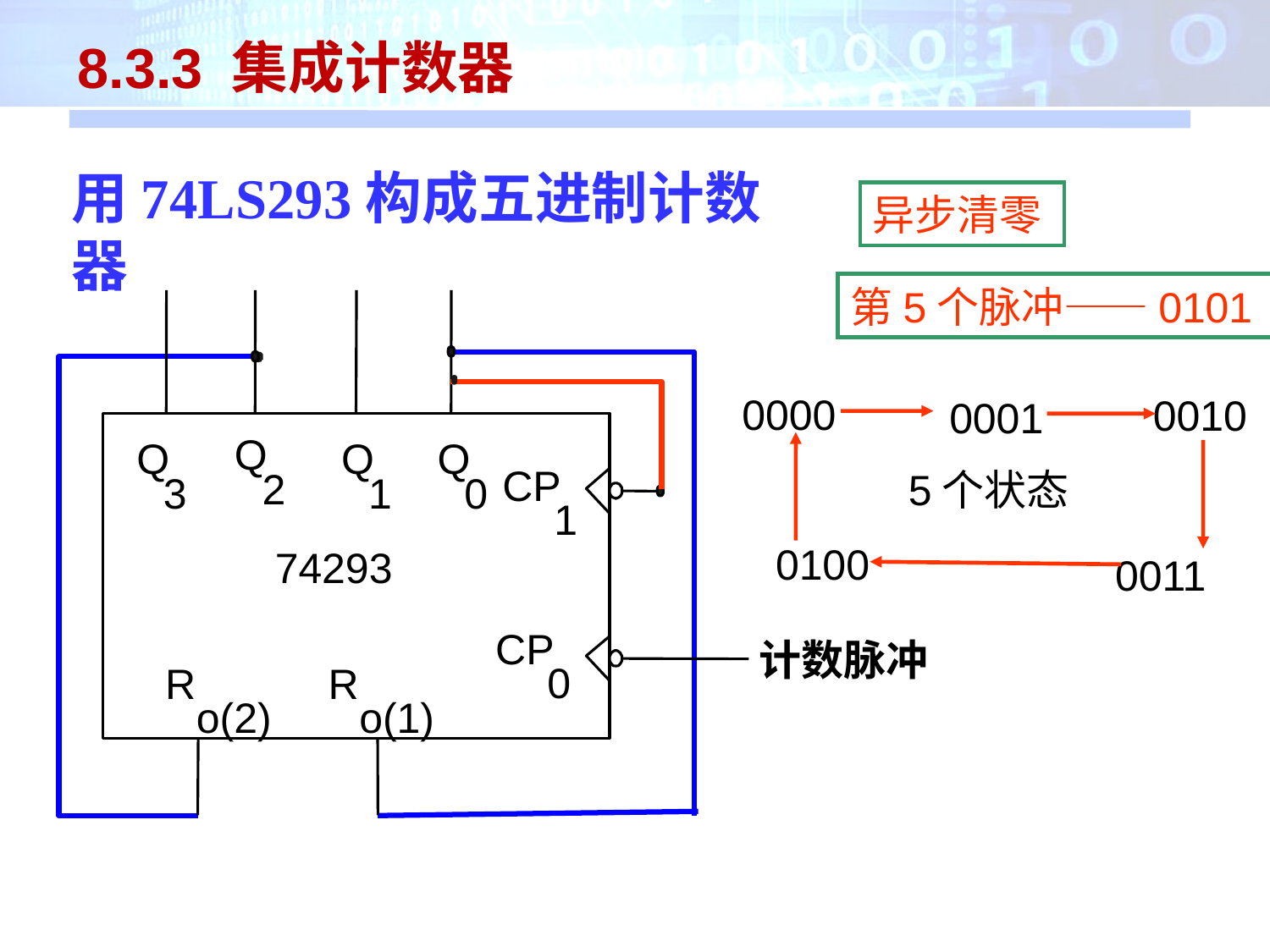

8.3.3 集成计数器
用74LS293构成五进制计数器
异步清零

第5个脉冲——0101

Q
Q
Q
Q
CP
2
3
1
0

1
74293
CP
计数脉冲

0
R
R

o(2)
o(1)

0000
0010
0001

0100
0011

5个状态